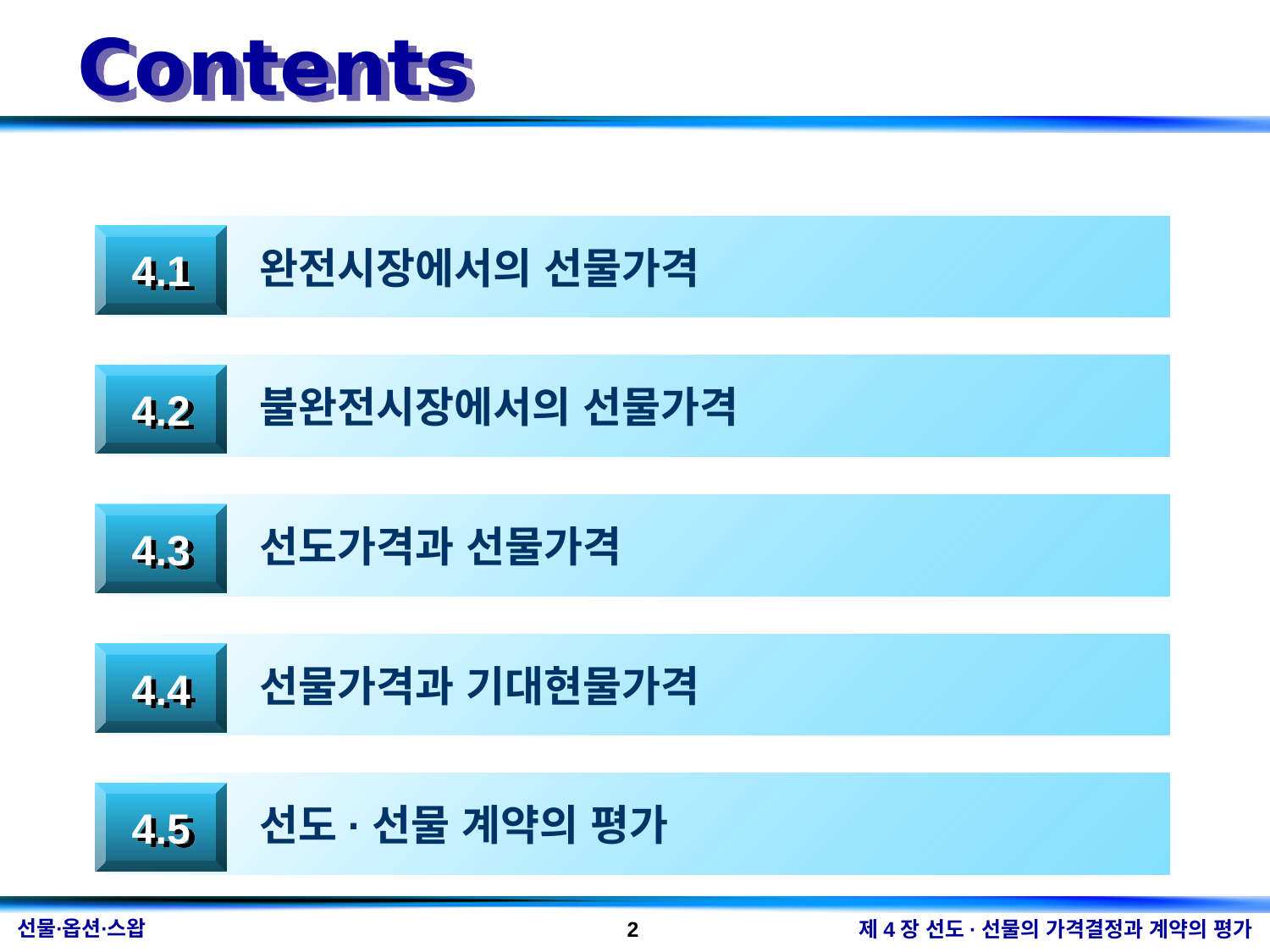

Contents

완전시장에서의 선물가격
4.1

불완전시장에서의 선물가격
4.2

선도가격과 선물가격
4.3

선물가격과 기대현물가격
4.4

선도·선물 계약의 평가
4.5

2